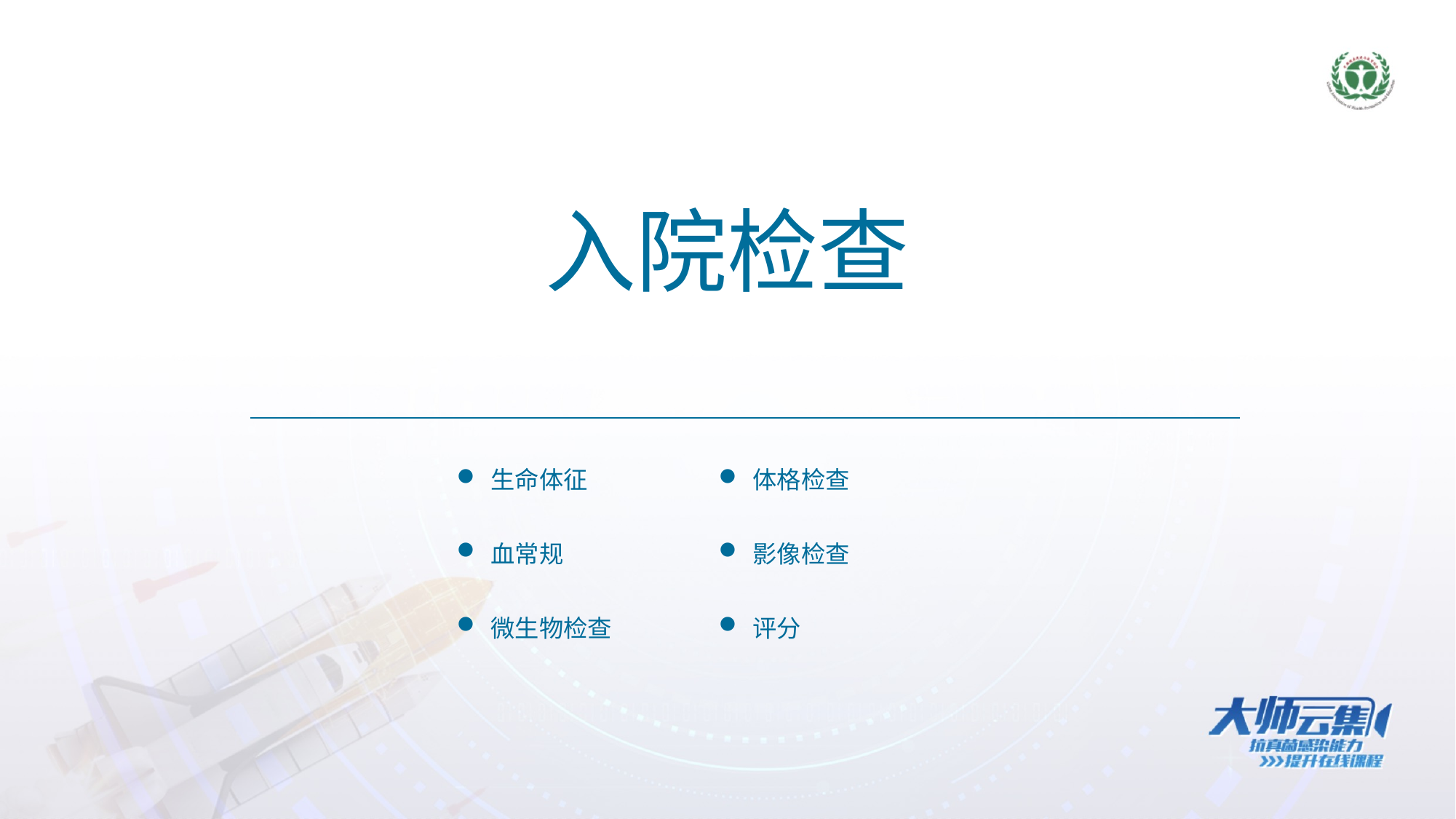

入院检查
生命体征
体格检查
血常规
影像检查
微生物检查
评分